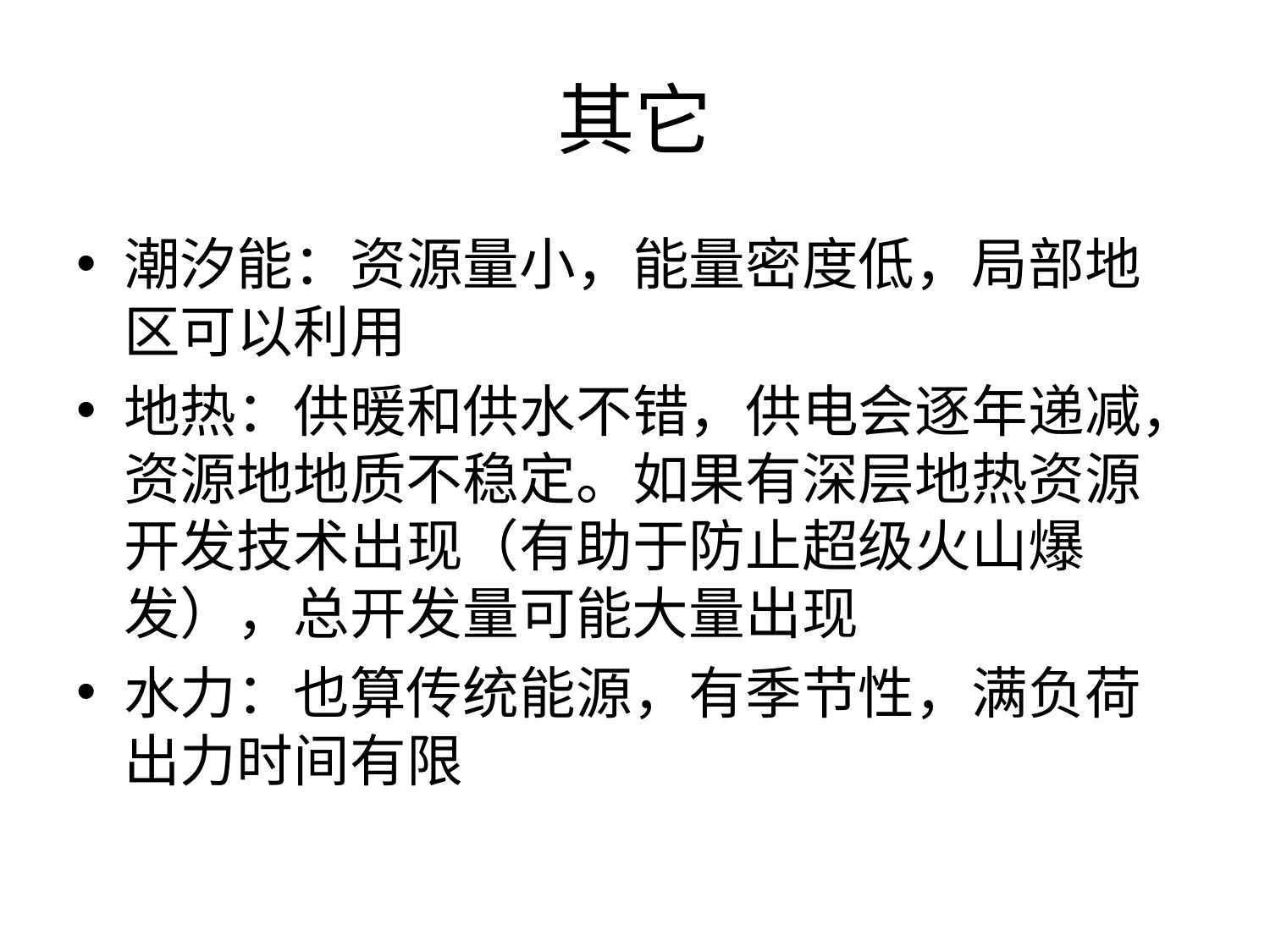

# 其它
潮汐能：资源量小，能量密度低，局部地区可以利用
地热：供暖和供水不错，供电会逐年递减，资源地地质不稳定。如果有深层地热资源开发技术出现（有助于防止超级火山爆发），总开发量可能大量出现
水力：也算传统能源，有季节性，满负荷出力时间有限